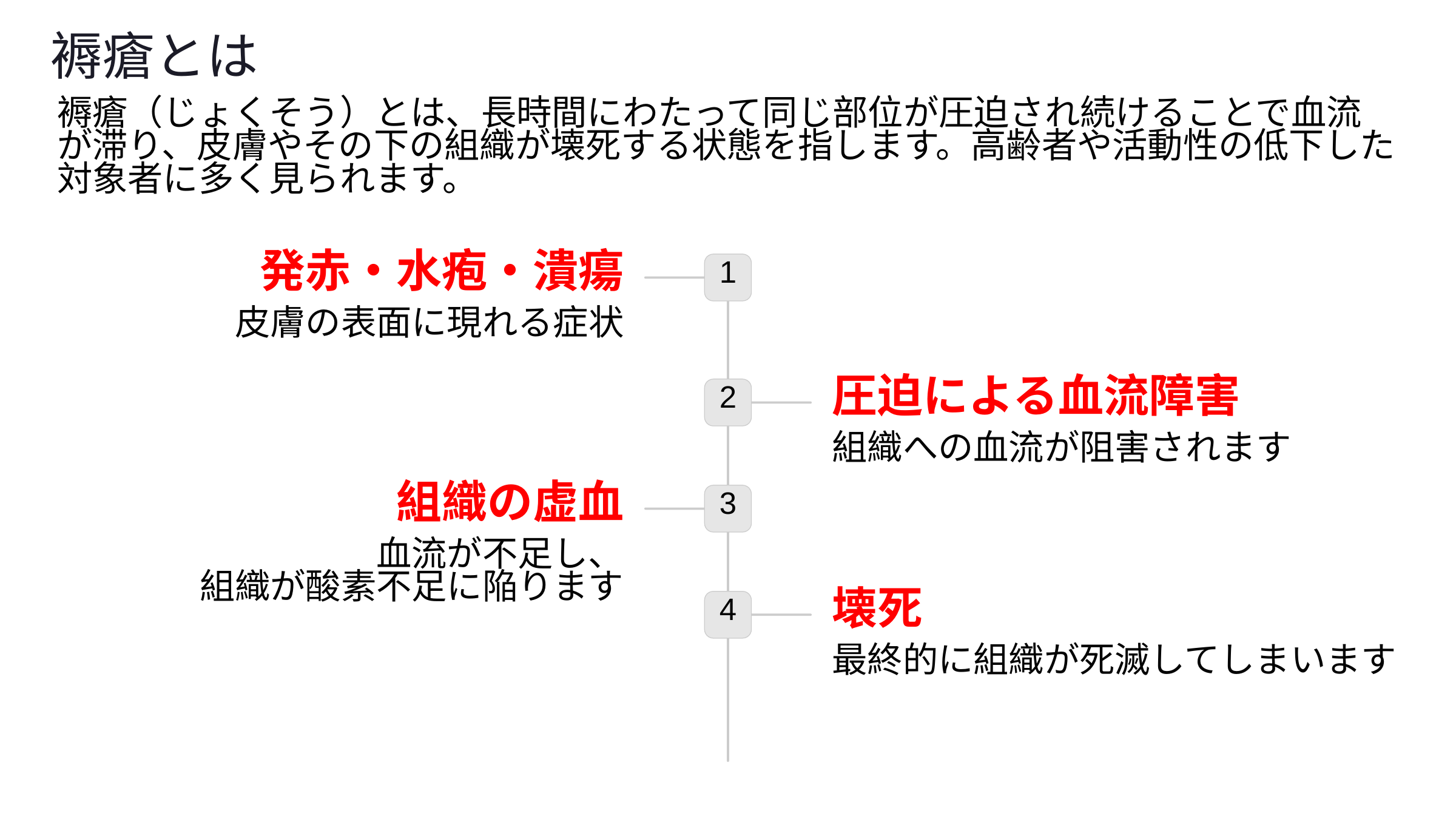

褥瘡とは
褥瘡（じょくそう）とは、長時間にわたって同じ部位が圧迫され続けることで血流が滞り、皮膚やその下の組織が壊死する状態を指します。高齢者や活動性の低下した対象者に多く見られます。

発赤・水疱・潰瘍
1

皮膚の表面に現れる症状

圧迫による血流障害
2

組織への血流が阻害されます

組織の虚血
3

血流が不足し、
組織が酸素不足に陥ります

壊死
4

最終的に組織が死滅してしまいます